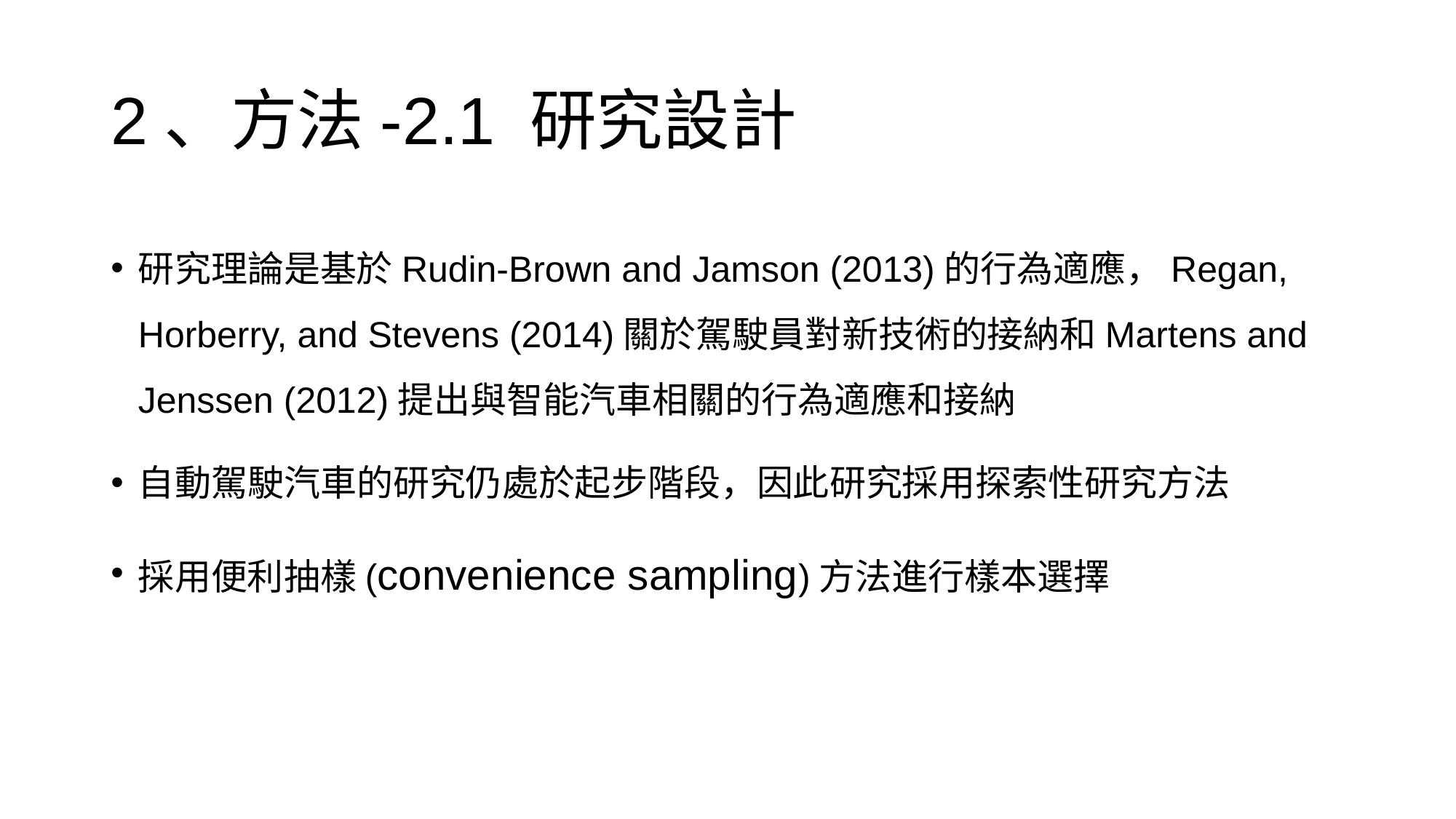

# 2、方法-2.1 研究設計
研究理論是基於Rudin-Brown and Jamson (2013)的行為適應，Regan, Horberry, and Stevens (2014)關於駕駛員對新技術的接納和Martens and Jenssen (2012)提出與智能汽車相關的行為適應和接納
自動駕駛汽車的研究仍處於起步階段，因此研究採用探索性研究方法
採用便利抽樣(convenience sampling)方法進行樣本選擇